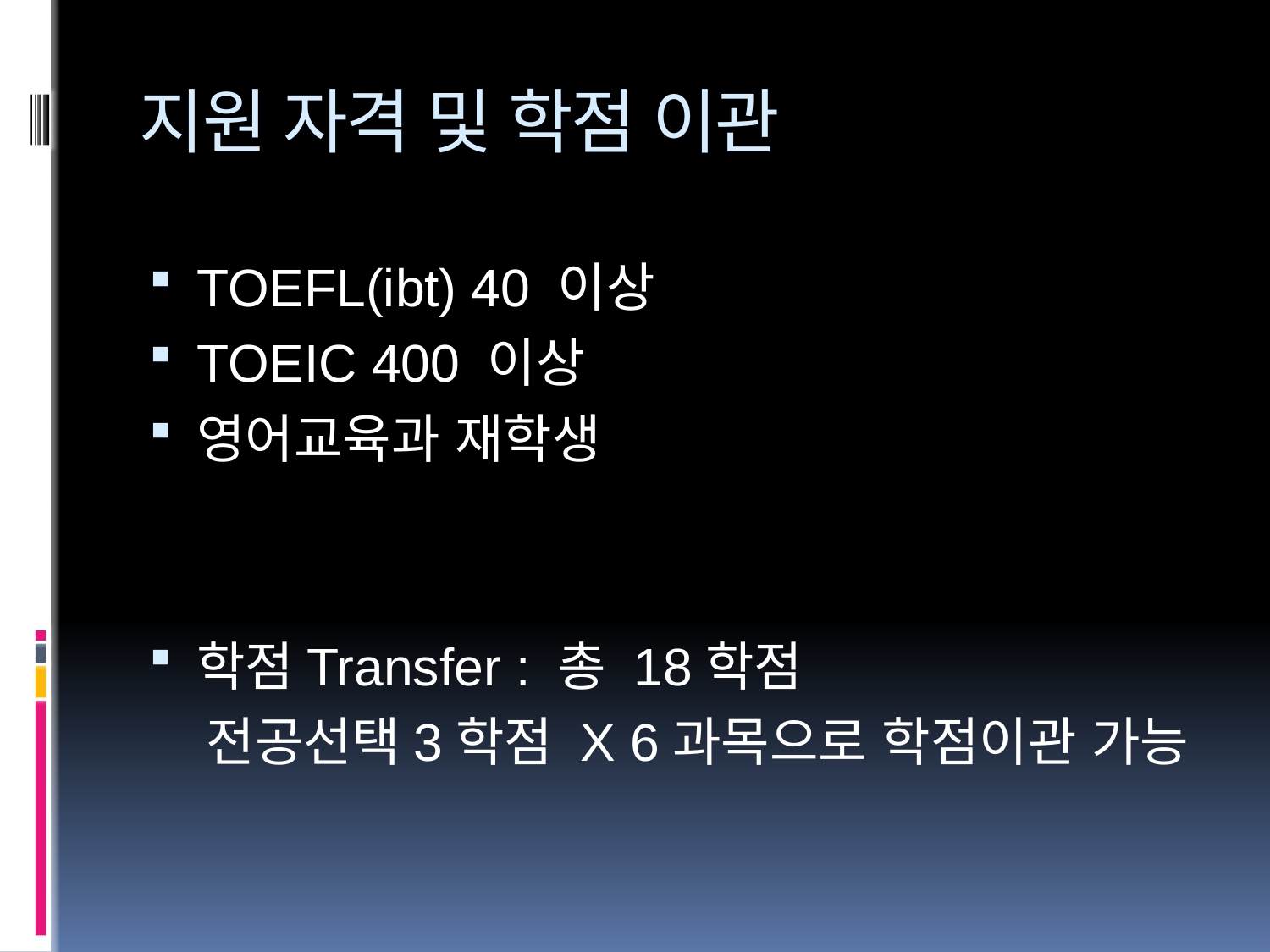

# 지원 자격 및 학점 이관
TOEFL(ibt) 40 이상
TOEIC 400 이상
영어교육과 재학생

학점Transfer : 총 18학점
   전공선택3학점 X 6과목으로 학점이관 가능